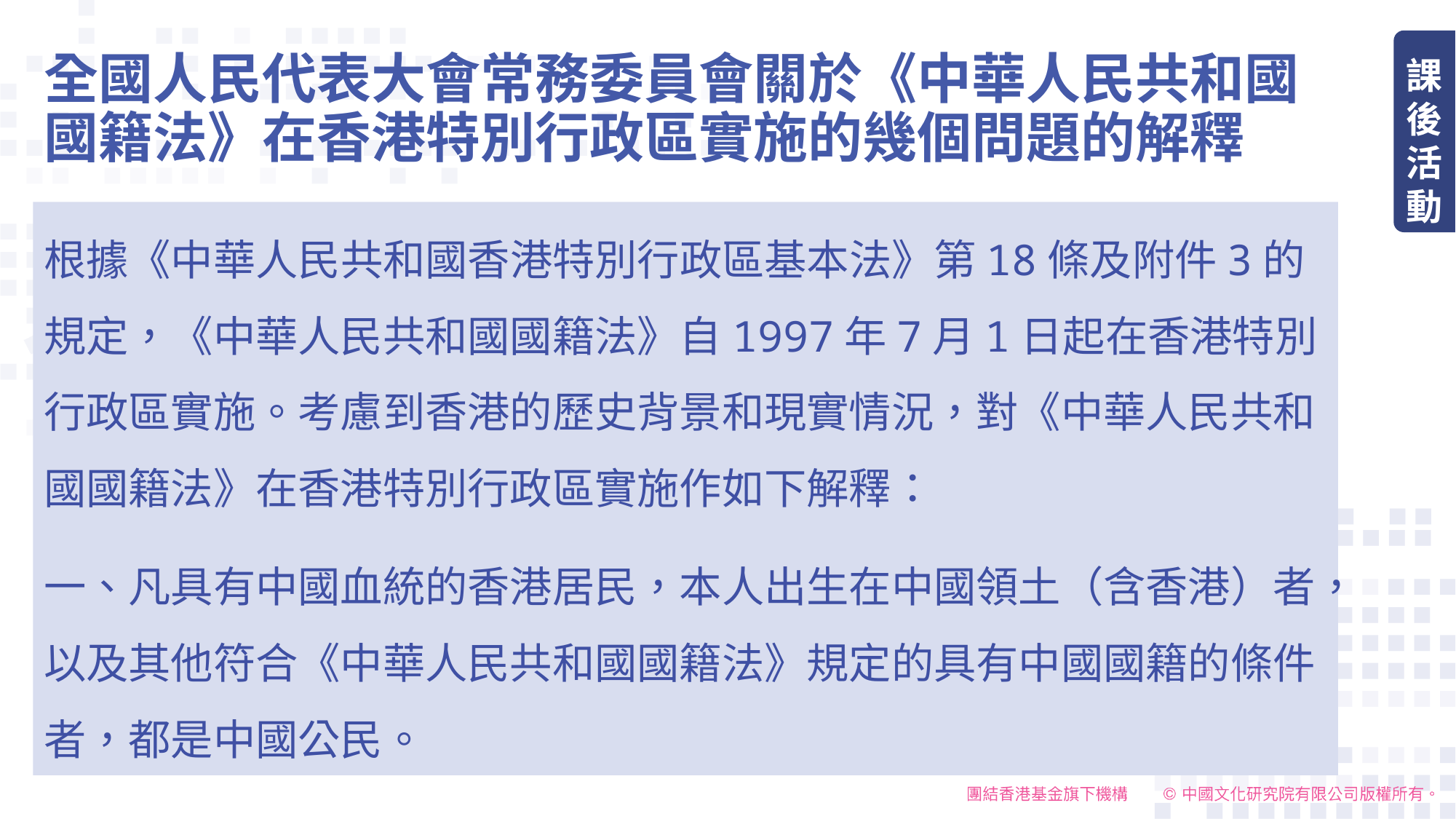

課堂活動
2
# 全國人民代表大會常務委員會關於《中華人民共和國國籍法》在香港特別行政區實施的幾個問題的解釋
課後活動

根據《中華人民共和國香港特別行政區基本法》第18條及附件3的規定，《中華人民共和國國籍法》自1997年7月1日起在香港特別行政區實施。考慮到香港的歷史背景和現實情況，對《中華人民共和國國籍法》在香港特別行政區實施作如下解釋：

一、凡具有中國血統的香港居民，本人出生在中國領土（含香港）者，以及其他符合《中華人民共和國國籍法》規定的具有中國國籍的條件者，都是中國公民。